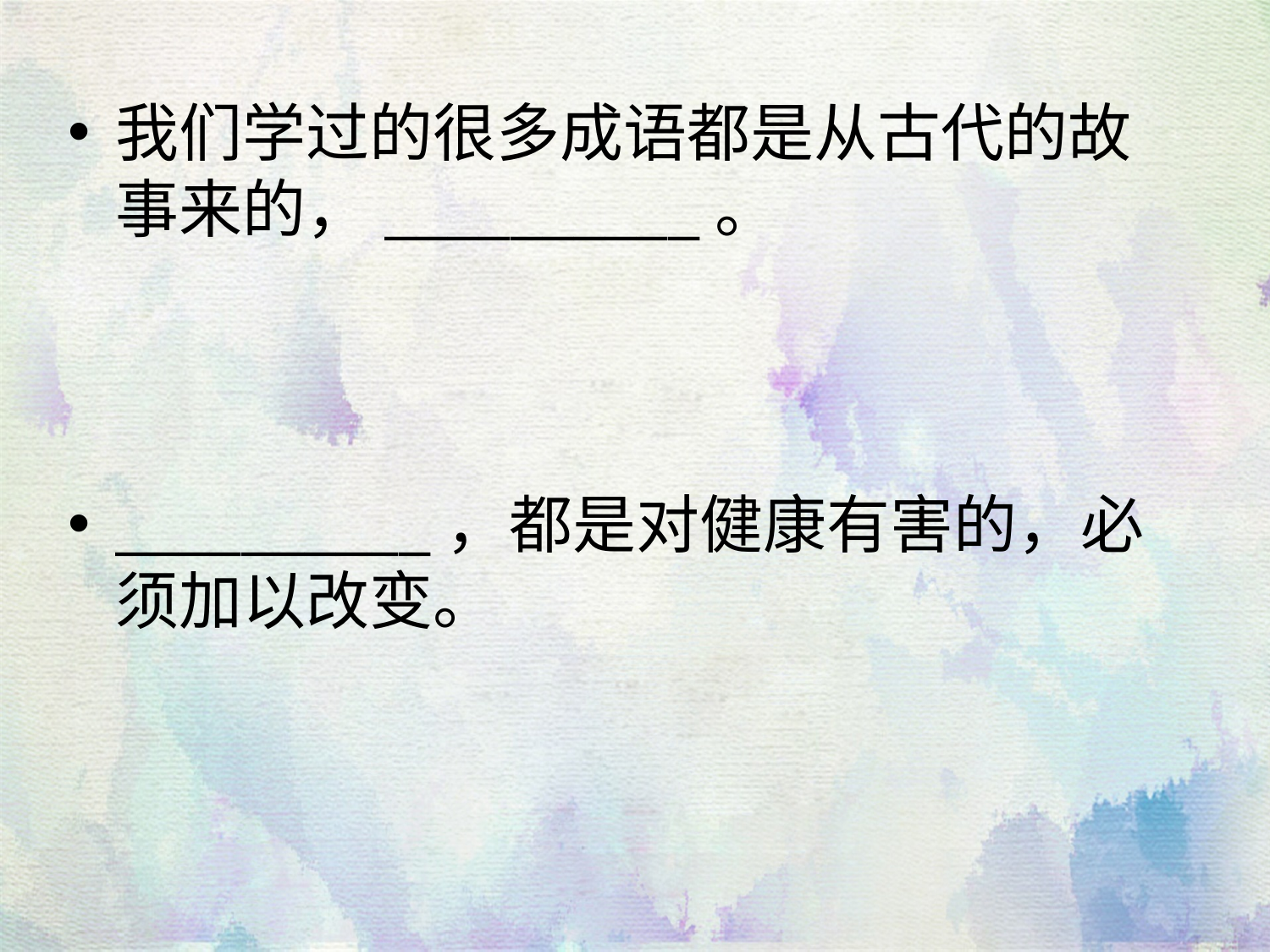

我们学过的很多成语都是从古代的故事来的，__________。

__________，都是对健康有害的，必须加以改变。